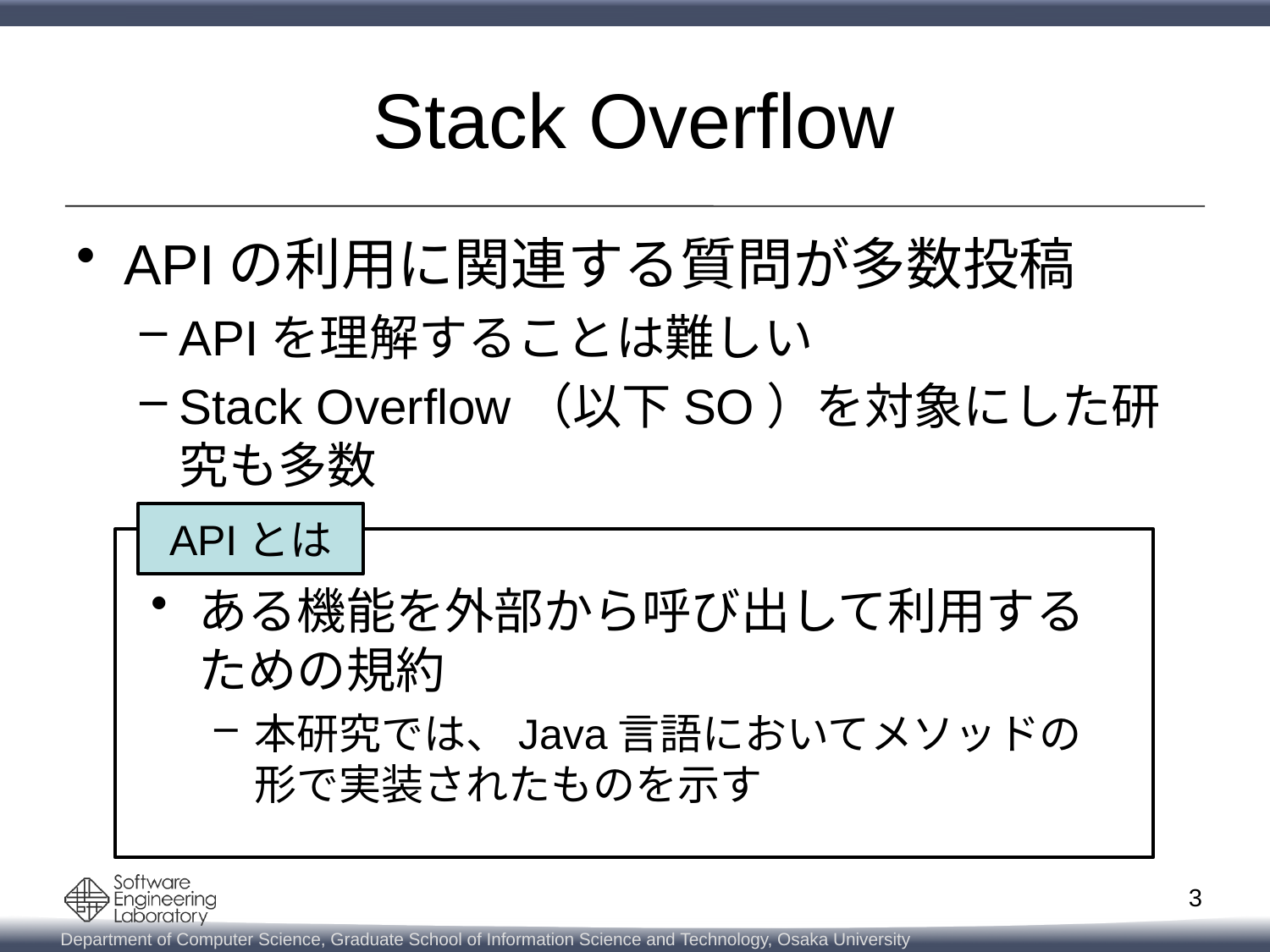

# Stack Overflow
APIの利用に関連する質問が多数投稿
APIを理解することは難しい
Stack Overflow（以下SO）を対象にした研究も多数
APIとは

ある機能を外部から呼び出して利用するための規約
本研究では、Java言語においてメソッドの形で実装されたものを示す
3